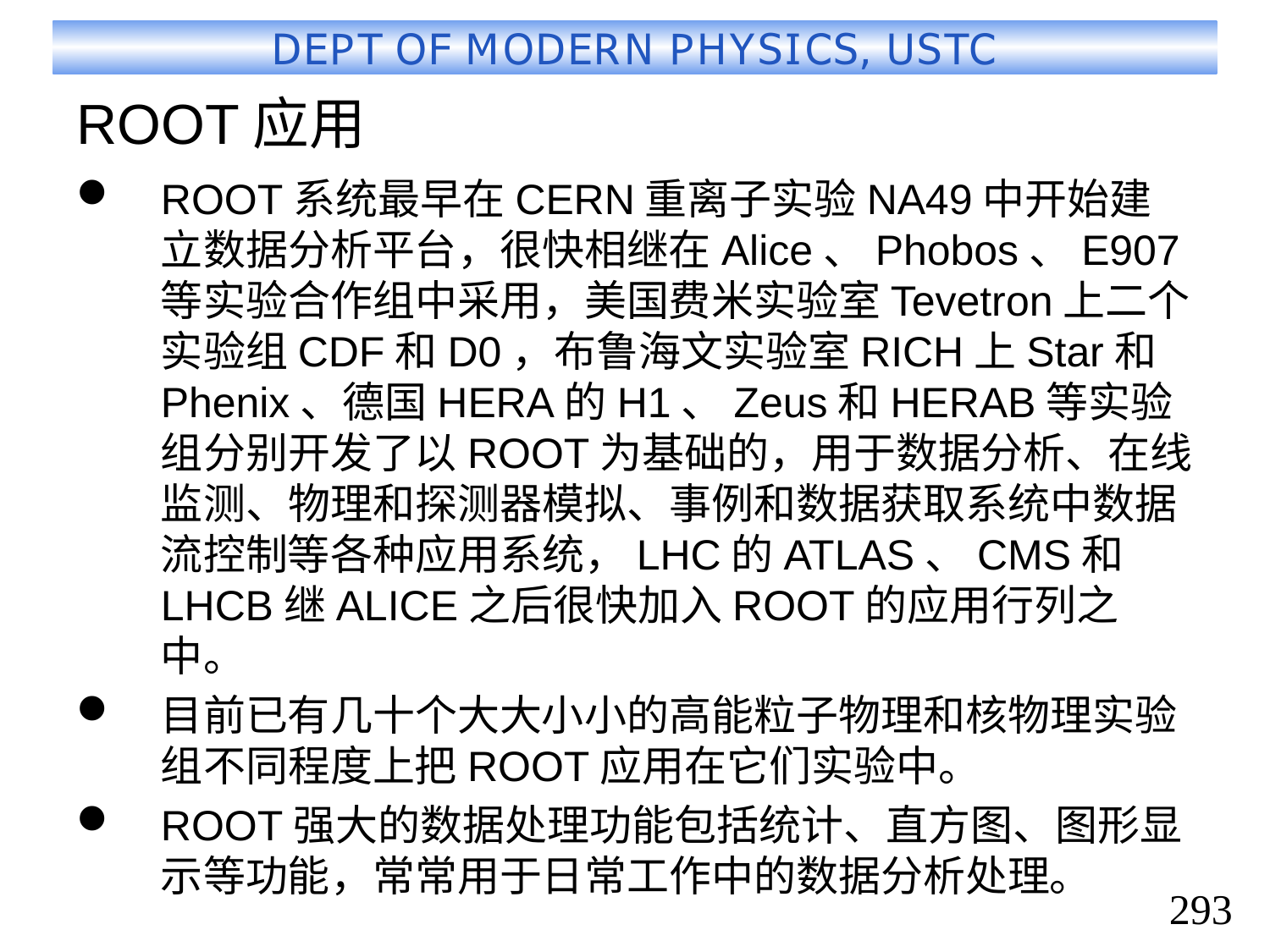

# ROOT应用
ROOT系统最早在CERN重离子实验NA49中开始建立数据分析平台，很快相继在Alice、Phobos、E907等实验合作组中采用，美国费米实验室Tevetron上二个实验组CDF和D0，布鲁海文实验室RICH上Star和Phenix、德国HERA的H1、Zeus和HERAB等实验组分别开发了以ROOT为基础的，用于数据分析、在线监测、物理和探测器模拟、事例和数据获取系统中数据流控制等各种应用系统，LHC的ATLAS、CMS和LHCB继ALICE之后很快加入ROOT的应用行列之中。
目前已有几十个大大小小的高能粒子物理和核物理实验组不同程度上把ROOT应用在它们实验中。
ROOT强大的数据处理功能包括统计、直方图、图形显示等功能，常常用于日常工作中的数据分析处理。